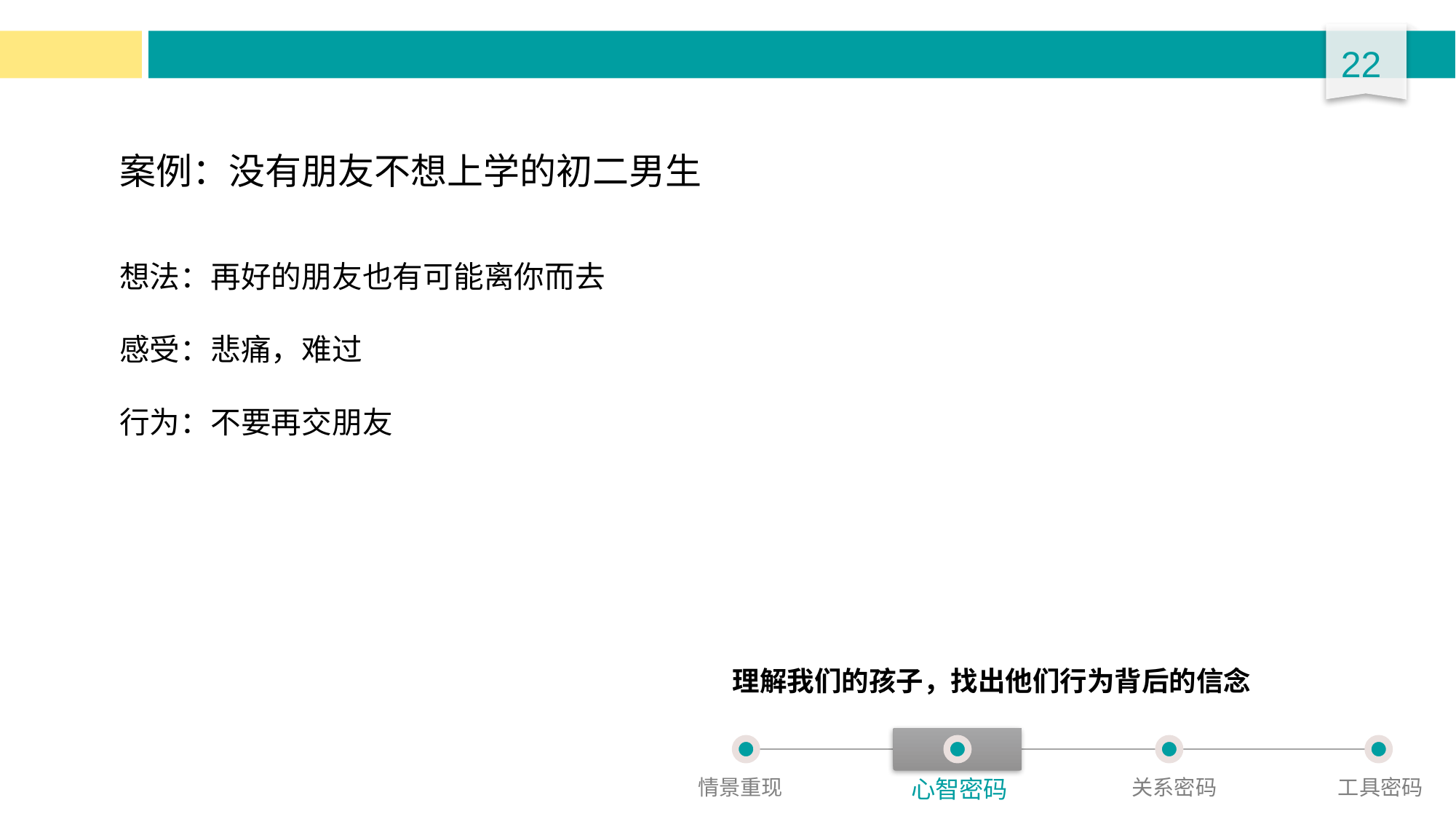

案例：没有朋友不想上学的初二男生

想法：再好的朋友也有可能离你而去

感受：悲痛，难过

行为：不要再交朋友

理解我们的孩子，找出他们行为背后的信念